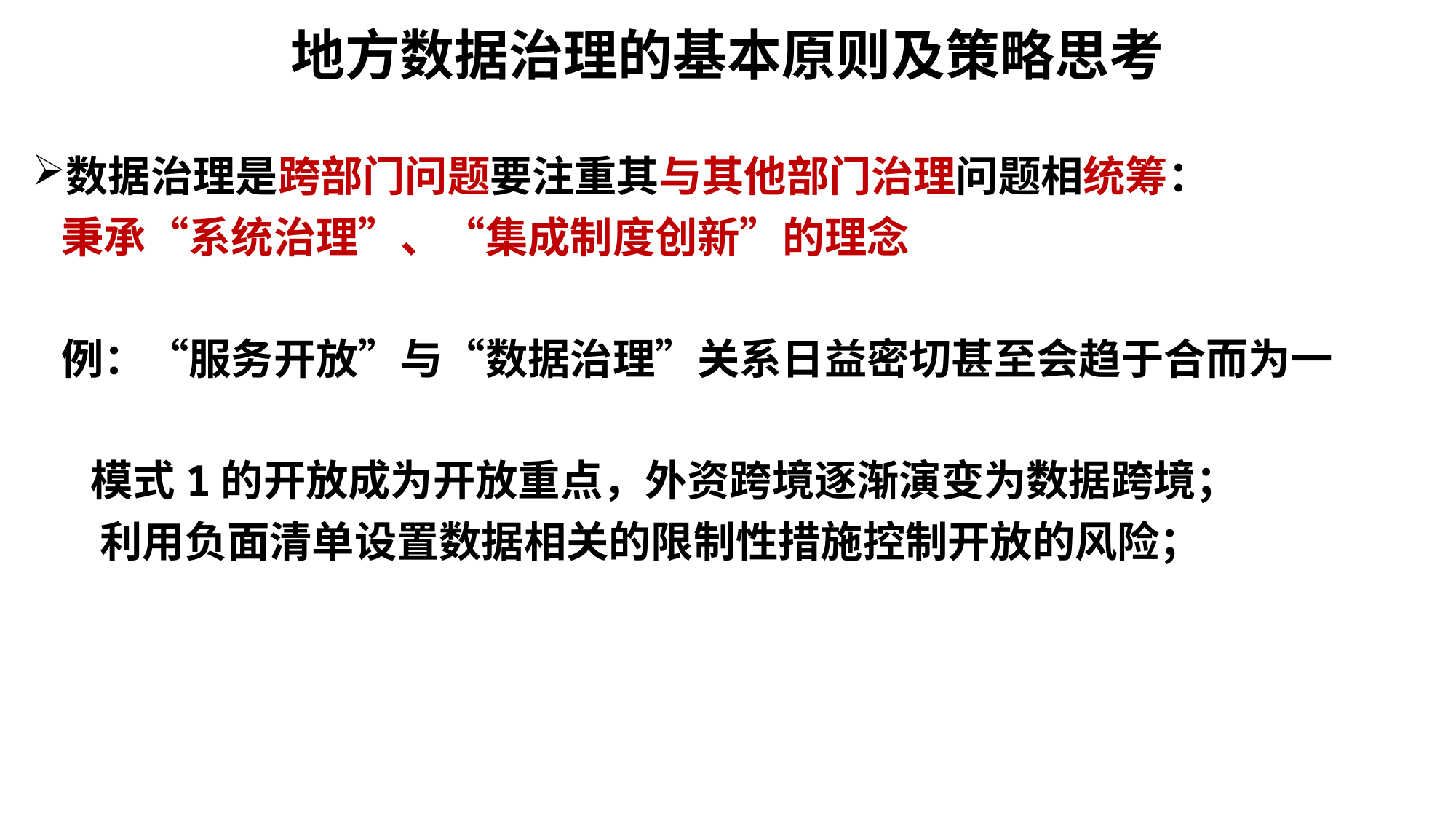

# 地方数据治理的基本原则及策略思考
数据治理是跨部门问题要注重其与其他部门治理问题相统筹：
  秉承“系统治理”、“集成制度创新”的理念

  例：“服务开放”与“数据治理”关系日益密切甚至会趋于合而为一

     模式1的开放成为开放重点，外资跨境逐渐演变为数据跨境；
      利用负面清单设置数据相关的限制性措施控制开放的风险；